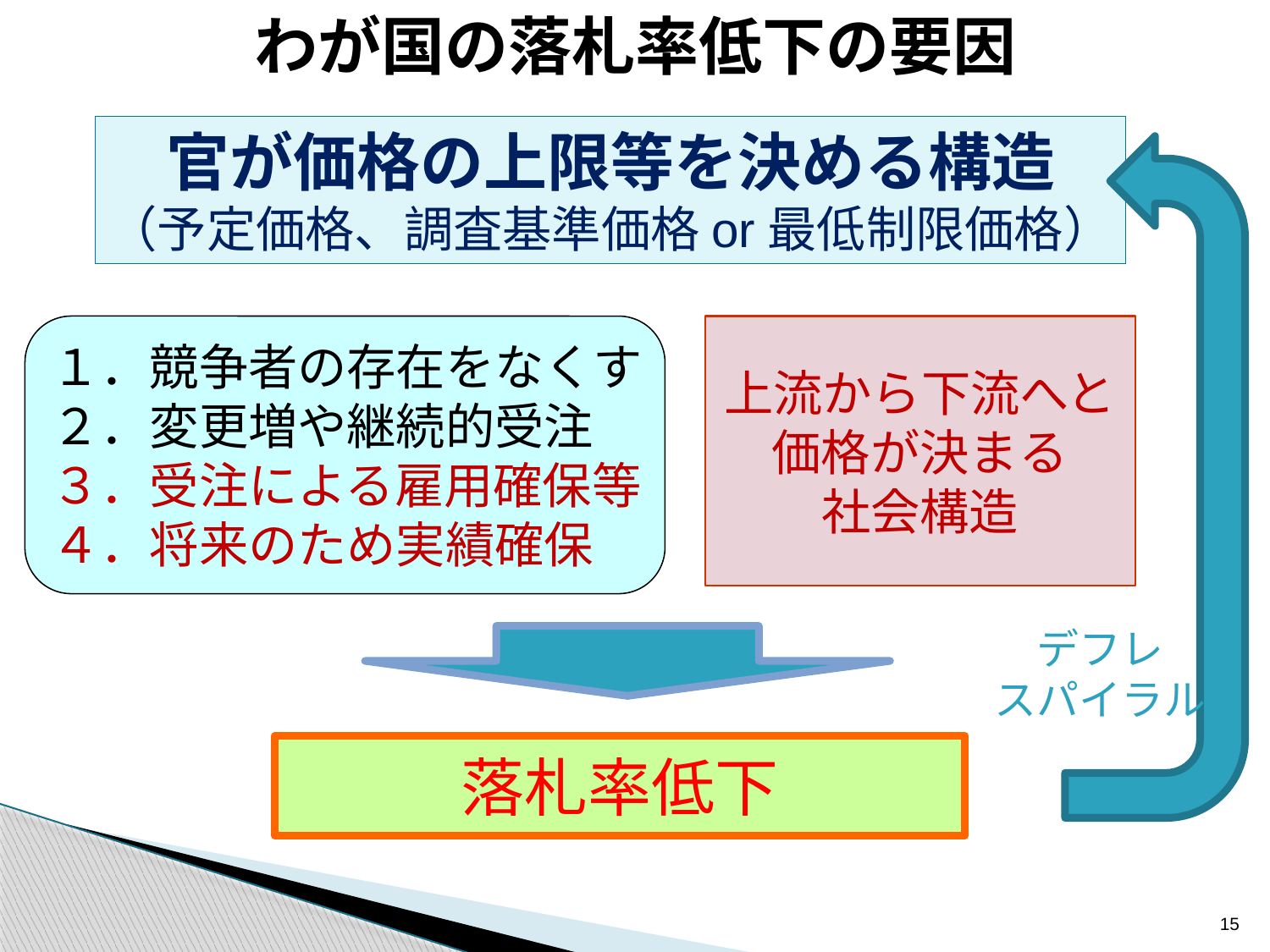

わが国の落札率低下の要因
官が価格の上限等を決める構造
（予定価格、調査基準価格or最低制限価格）
１．競争者の存在をなくす
２．変更増や継続的受注
３．受注による雇用確保等
４．将来のため実績確保
上流から下流へと
価格が決まる
社会構造

デフレ
スパイラル

落札率低下
15